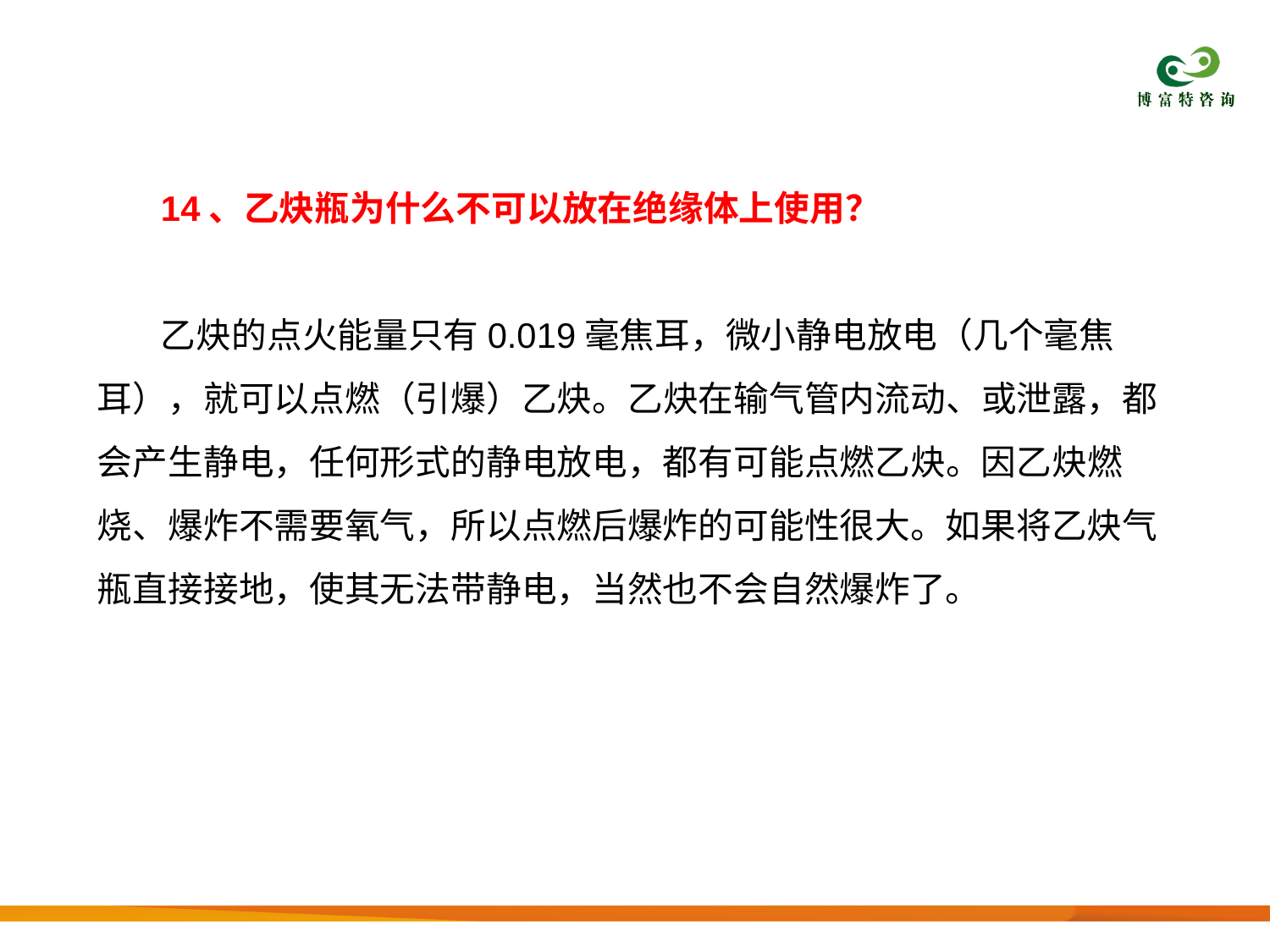

14、乙炔瓶为什么不可以放在绝缘体上使用？

乙炔的点火能量只有0.019毫焦耳，微小静电放电（几个毫焦耳），就可以点燃（引爆）乙炔。乙炔在输气管内流动、或泄露，都会产生静电，任何形式的静电放电，都有可能点燃乙炔。因乙炔燃烧、爆炸不需要氧气，所以点燃后爆炸的可能性很大。如果将乙炔气瓶直接接地，使其无法带静电，当然也不会自然爆炸了。